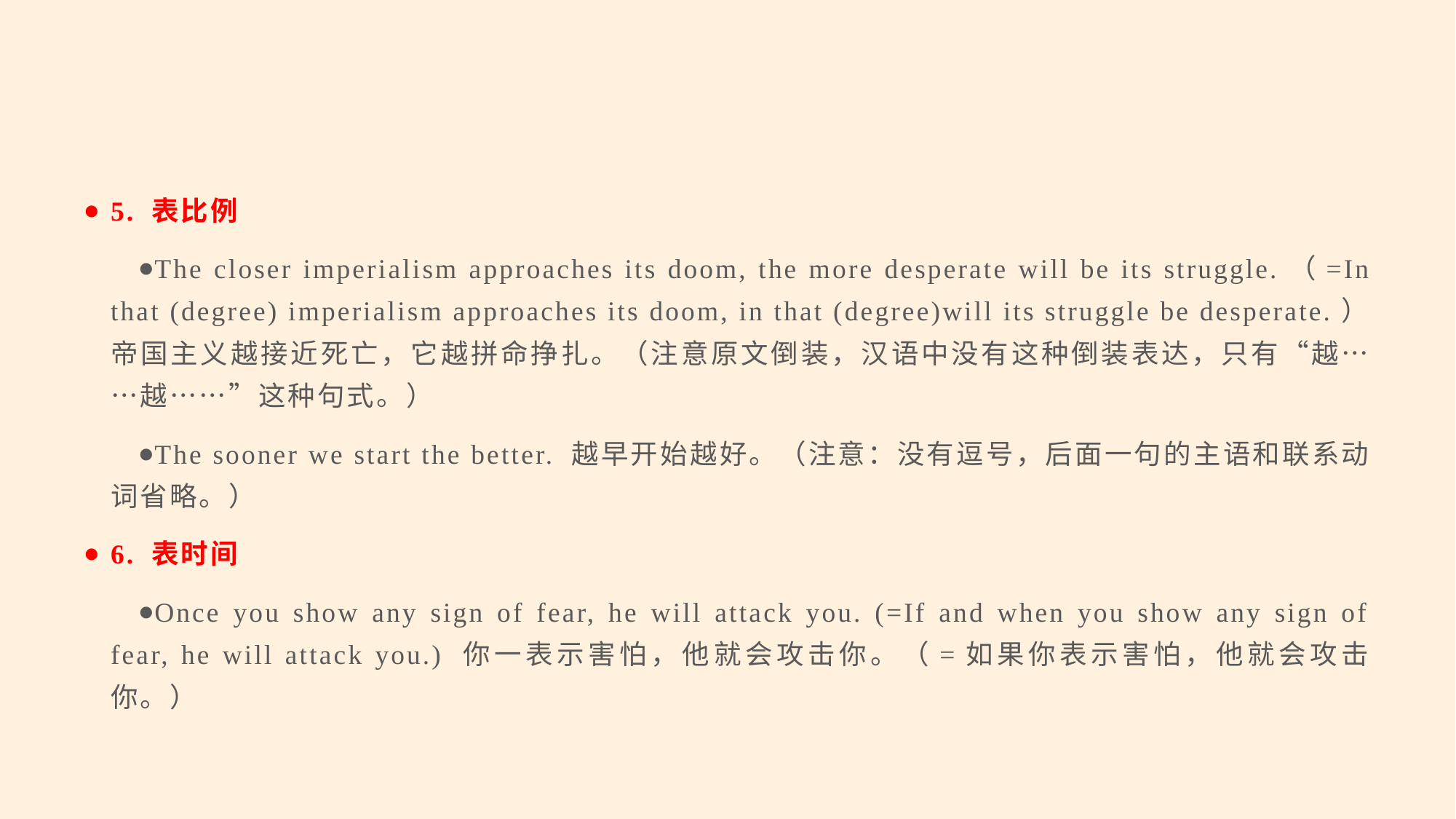

#
5. 表比例
The closer imperialism approaches its doom, the more desperate will be its struggle.（=In that (degree) imperialism approaches its doom, in that (degree)will its struggle be desperate.）帝国主义越接近死亡，它越拼命挣扎。（注意原文倒装，汉语中没有这种倒装表达，只有“越……越……”这种句式。）
The sooner we start the better. 越早开始越好。（注意：没有逗号，后面一句的主语和联系动词省略。）
6. 表时间
Once you show any sign of fear, he will attack you. (=If and when you show any sign of fear, he will attack you.) 你一表示害怕，他就会攻击你。（=如果你表示害怕，他就会攻击你。）